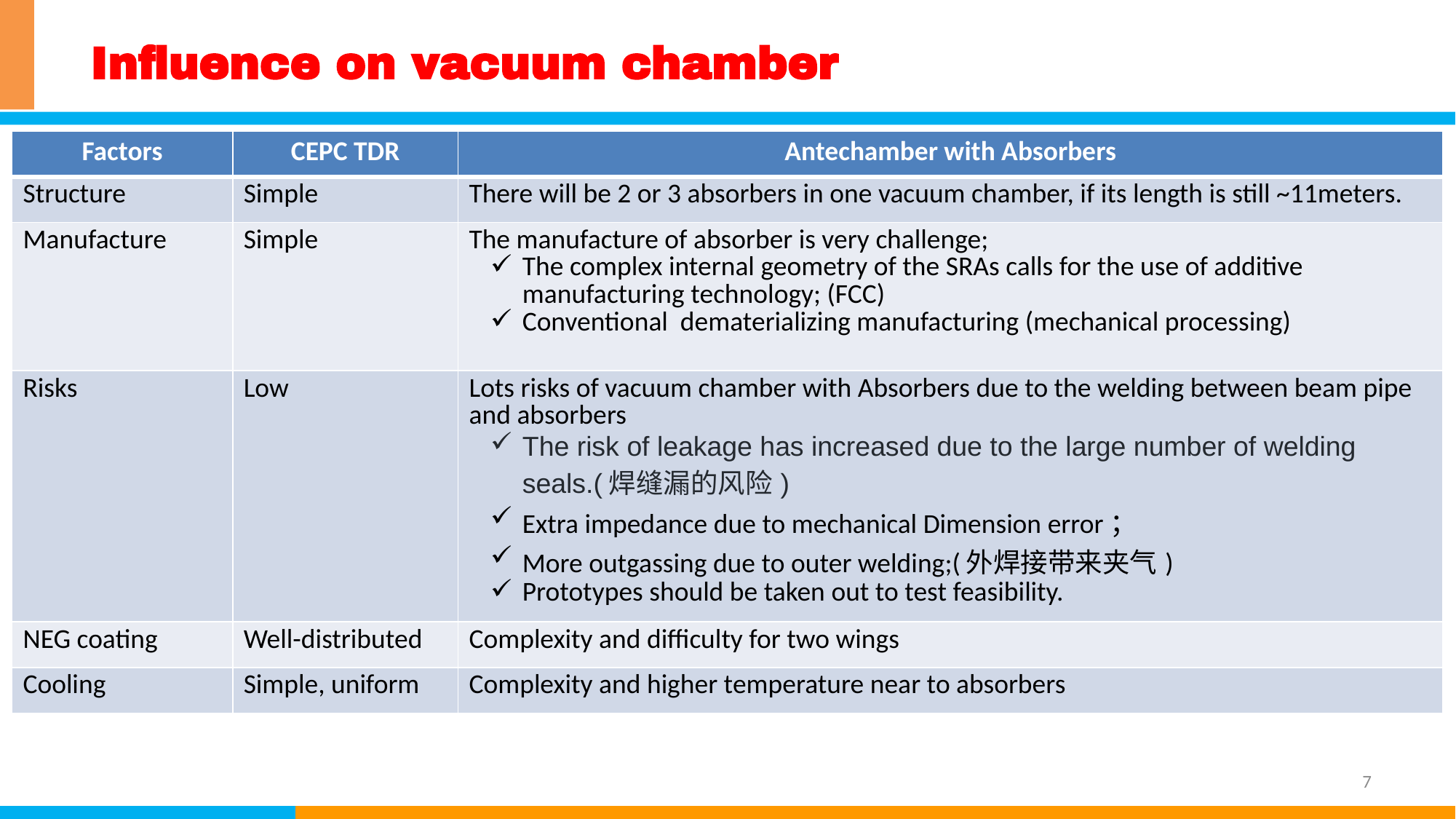

# Influence on vacuum chamber
| Factors | CEPC TDR | Antechamber with Absorbers |
| --- | --- | --- |
| Structure | Simple | There will be 2 or 3 absorbers in one vacuum chamber, if its length is still ~11meters. |
| Manufacture | Simple | The manufacture of absorber is very challenge; The complex internal geometry of the SRAs calls for the use of additive manufacturing technology; (FCC) Conventional dematerializing manufacturing (mechanical processing) |
| Risks | Low | Lots risks of vacuum chamber with Absorbers due to the welding between beam pipe and absorbers The risk of leakage has increased due to the large number of welding seals.(焊缝漏的风险) Extra impedance due to mechanical Dimension error； More outgassing due to outer welding;(外焊接带来夹气) Prototypes should be taken out to test feasibility. |
| NEG coating | Well-distributed | Complexity and difficulty for two wings |
| Cooling | Simple, uniform | Complexity and higher temperature near to absorbers |
7